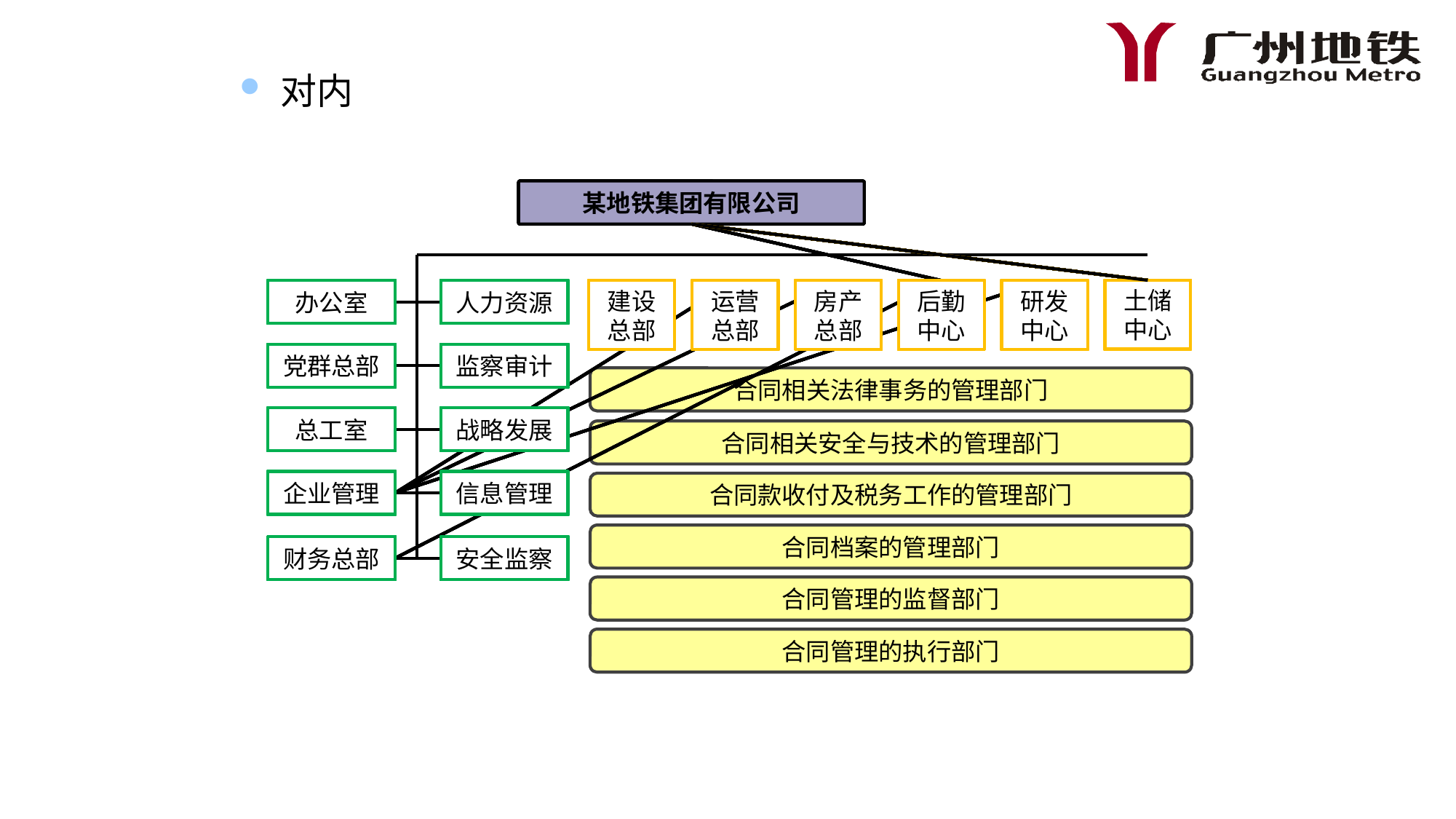

# 合同管理的概念和机制
对内
广州地铁集团有限公司
土储
中心
办公室
人力资源
建设
总部
运营
总部
房产
总部
后勤
中心
研发
中心
党群总部
监察审计
总工室
战略发展
企业管理
信息管理
财务总部
安全监察
广州地铁集团有限公司
土储
中心
办公室
人力资源
建设
总部
运营
总部
房产
总部
后勤
中心
研发
中心
党群总部
监察审计
总工室
战略发展
企业管理
信息管理
财务总部
安全监察
广州地铁集团有限公司
土储
中心
办公室
人力资源
建设
总部
运营
总部
房产
总部
后勤
中心
研发
中心
党群总部
监察审计
总工室
战略发展
企业管理
信息管理
财务总部
安全监察
广州地铁集团有限公司
土储
中心
办公室
人力资源
建设
总部
运营
总部
房产
总部
后勤
中心
研发
中心
党群总部
监察审计
总工室
战略发展
企业管理
信息管理
财务总部
安全监察
广州地铁集团有限公司
土储
中心
办公室
人力资源
建设
总部
运营
总部
房产
总部
后勤
中心
研发
中心
党群总部
监察审计
总工室
战略发展
企业管理
信息管理
财务总部
安全监察
广州地铁集团有限公司
土储
中心
办公室
人力资源
建设
总部
运营
总部
房产
总部
后勤
中心
研发
中心
党群总部
监察审计
总工室
战略发展
企业管理
信息管理
财务总部
安全监察
某地铁集团有限公司
土储
中心
办公室
人力资源
建设
总部
运营
总部
房产
总部
后勤
中心
研发
中心
党群总部
监察审计
总工室
战略发展
企业管理
信息管理
财务总部
安全监察
合同相关法律事务的管理部门
合同相关安全与技术的管理部门
合同款收付及税务工作的管理部门
合同档案的管理部门
合同管理的监督部门
合同管理的执行部门